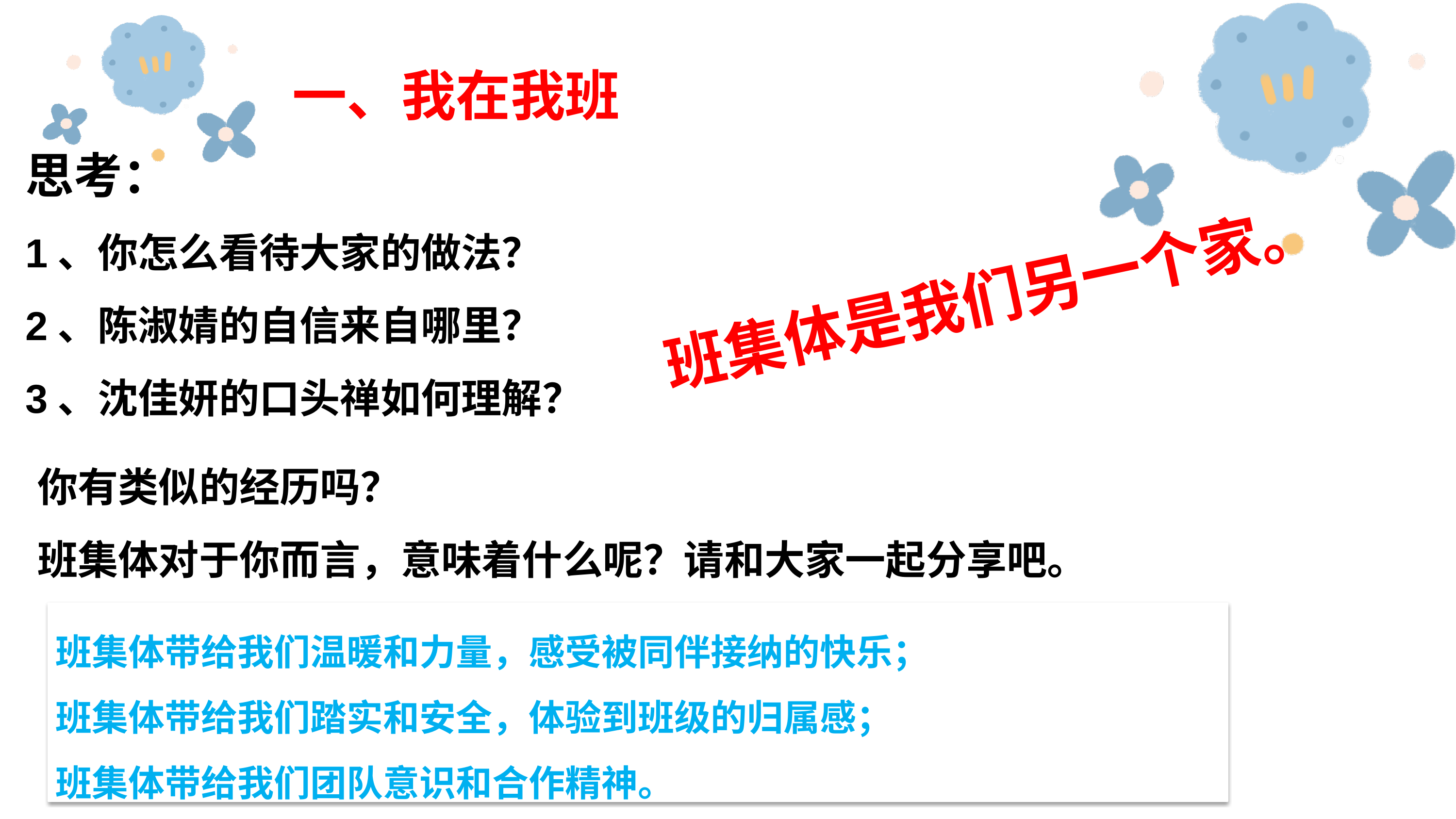

一、我在我班
思考：
1、你怎么看待大家的做法？
2、陈淑婧的自信来自哪里？
3、沈佳妍的口头禅如何理解？
班集体是我们另一个家。
你有类似的经历吗？
班集体对于你而言，意味着什么呢？请和大家一起分享吧。
班集体带给我们温暖和力量，感受被同伴接纳的快乐；
班集体带给我们踏实和安全，体验到班级的归属感；
班集体带给我们团队意识和合作精神。